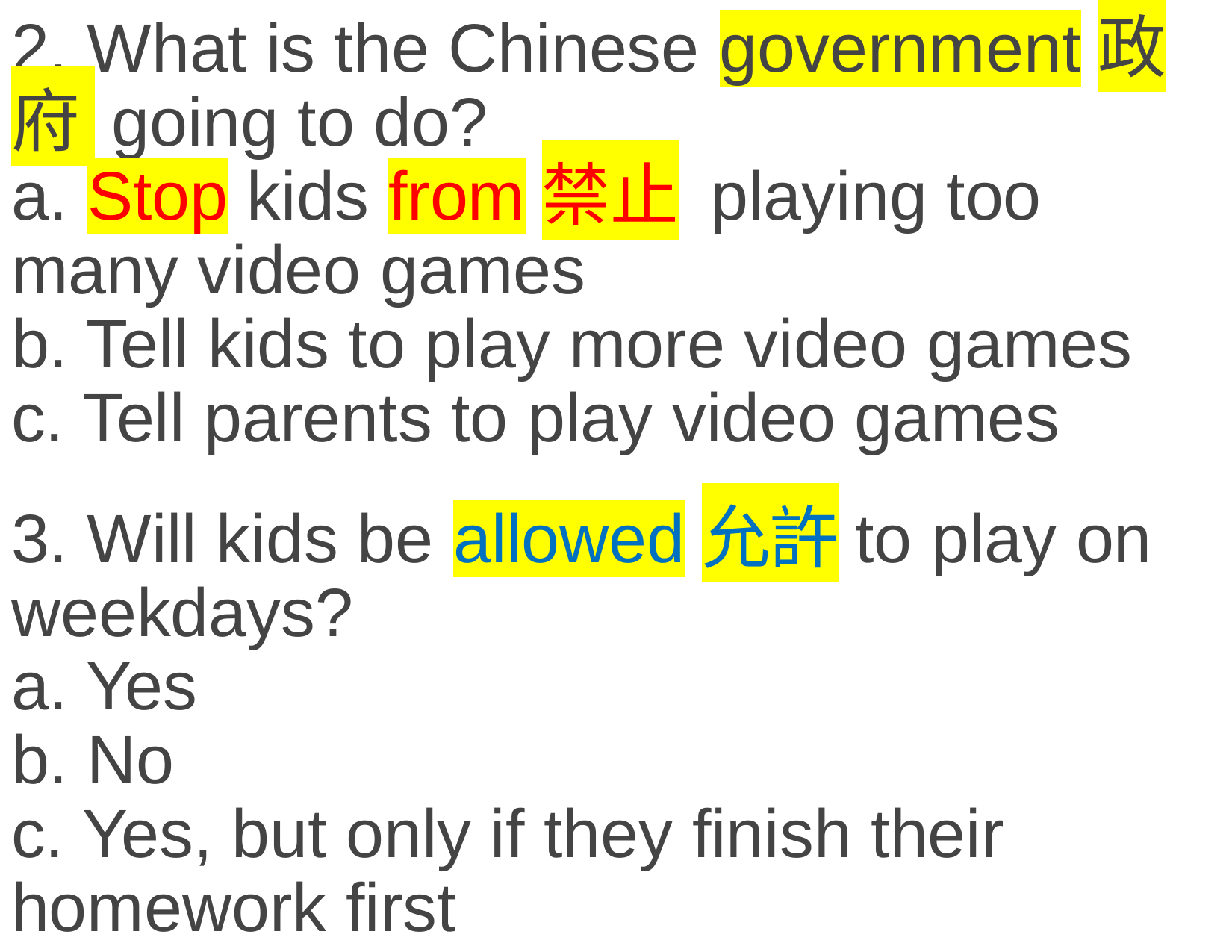

# 2. What is the Chinese government政府 going to do? a. Stop kids from禁止 playing too many video games b. Tell kids to play more video games c. Tell parents to play video games 3. Will kids be allowed允許to play on weekdays? a. Yes b. No c. Yes, but only if they finish their homework first